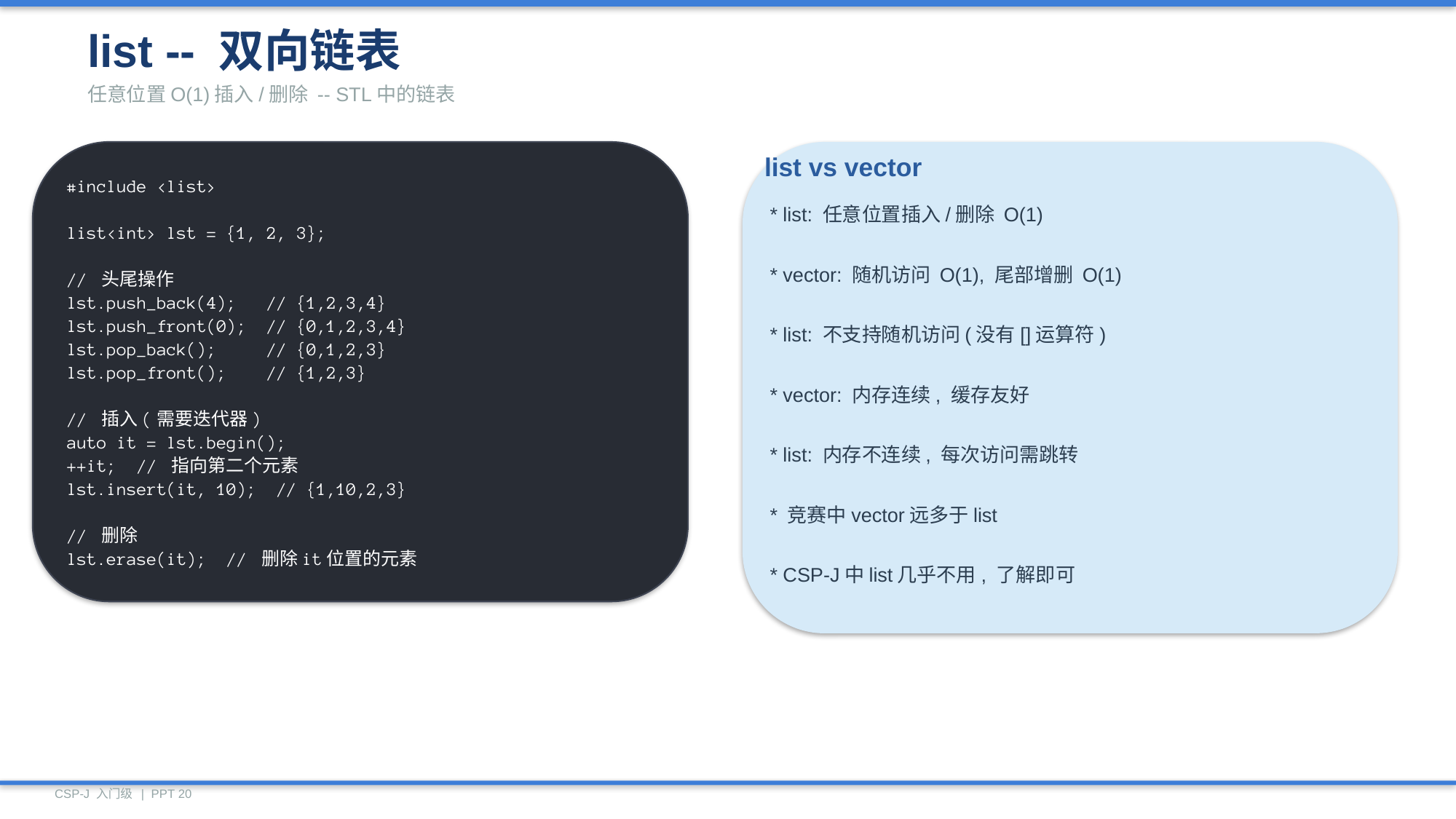

list -- 双向链表
任意位置O(1)插入/删除 -- STL中的链表
#include <list>

list<int> lst = {1, 2, 3};

// 头尾操作
lst.push_back(4);   // {1,2,3,4}
lst.push_front(0);  // {0,1,2,3,4}
lst.pop_back();     // {0,1,2,3}
lst.pop_front();    // {1,2,3}

// 插入(需要迭代器)
auto it = lst.begin();
++it;  // 指向第二个元素
lst.insert(it, 10);  // {1,10,2,3}

// 删除
lst.erase(it);  // 删除it位置的元素

list vs vector
* list: 任意位置插入/删除 O(1)
* vector: 随机访问 O(1), 尾部增删 O(1)
* list: 不支持随机访问(没有[]运算符)
* vector: 内存连续, 缓存友好
* list: 内存不连续, 每次访问需跳转
* 竞赛中vector远多于list
* CSP-J中list几乎不用, 了解即可

CSP-J 入门级  |  PPT 20